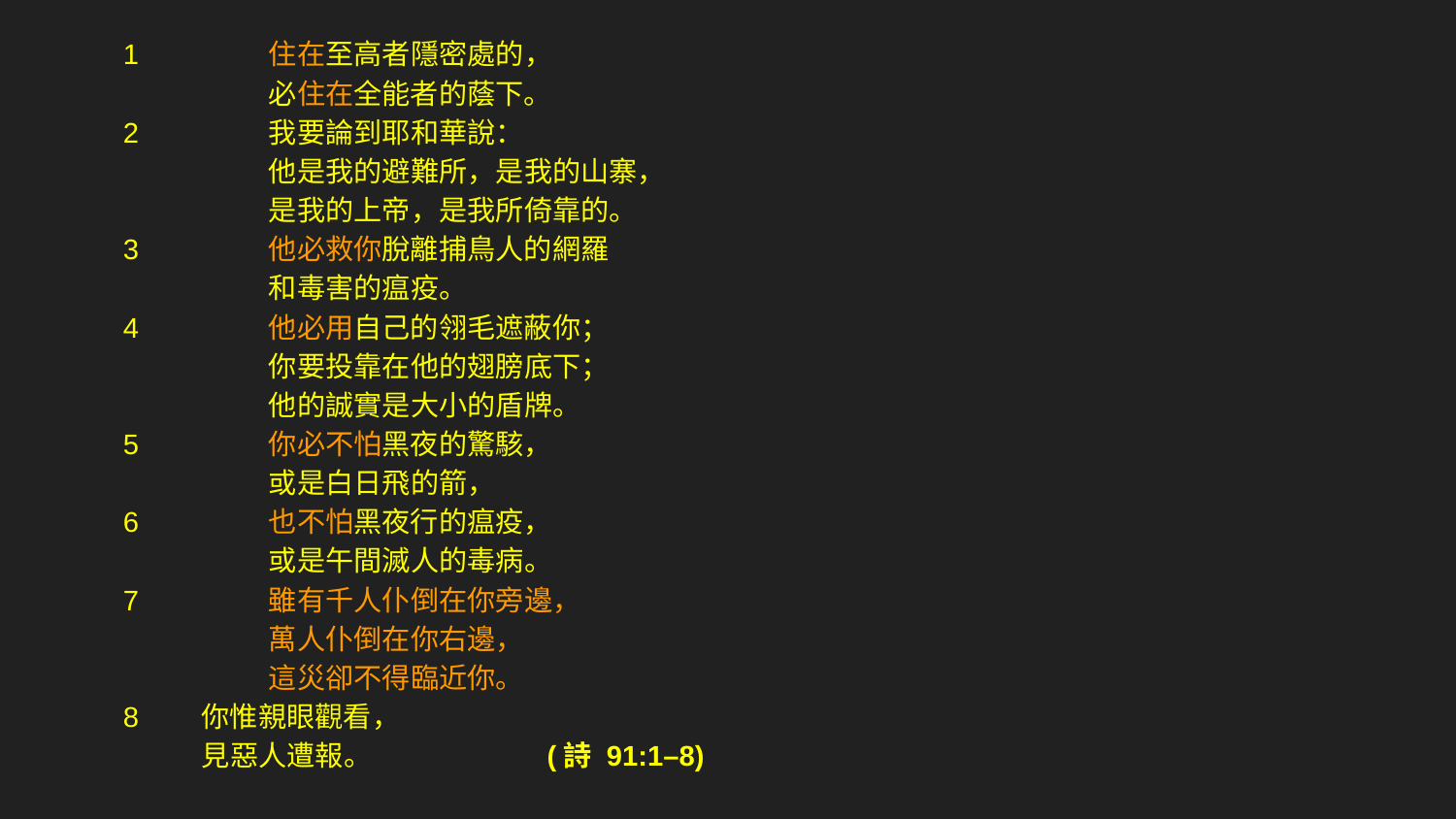

1 	住在至高者隱密處的，
 	必住在全能者的蔭下。
2 	我要論到耶和華說：
 	他是我的避難所，是我的山寨，
 	是我的上帝，是我所倚靠的。
3 	他必救你脫離捕鳥人的網羅
 	和毒害的瘟疫。
4 	他必用自己的翎毛遮蔽你；
 	你要投靠在他的翅膀底下；
 	他的誠實是大小的盾牌。
5 	你必不怕黑夜的驚駭，
 	或是白日飛的箭，
6 	也不怕黑夜行的瘟疫，
 	或是午間滅人的毒病。
7 	雖有千人仆倒在你旁邊，
 	萬人仆倒在你右邊，
 	這災卻不得臨近你。
8       你惟親眼觀看，
         見惡人遭報。                     (詩 91:1–8)